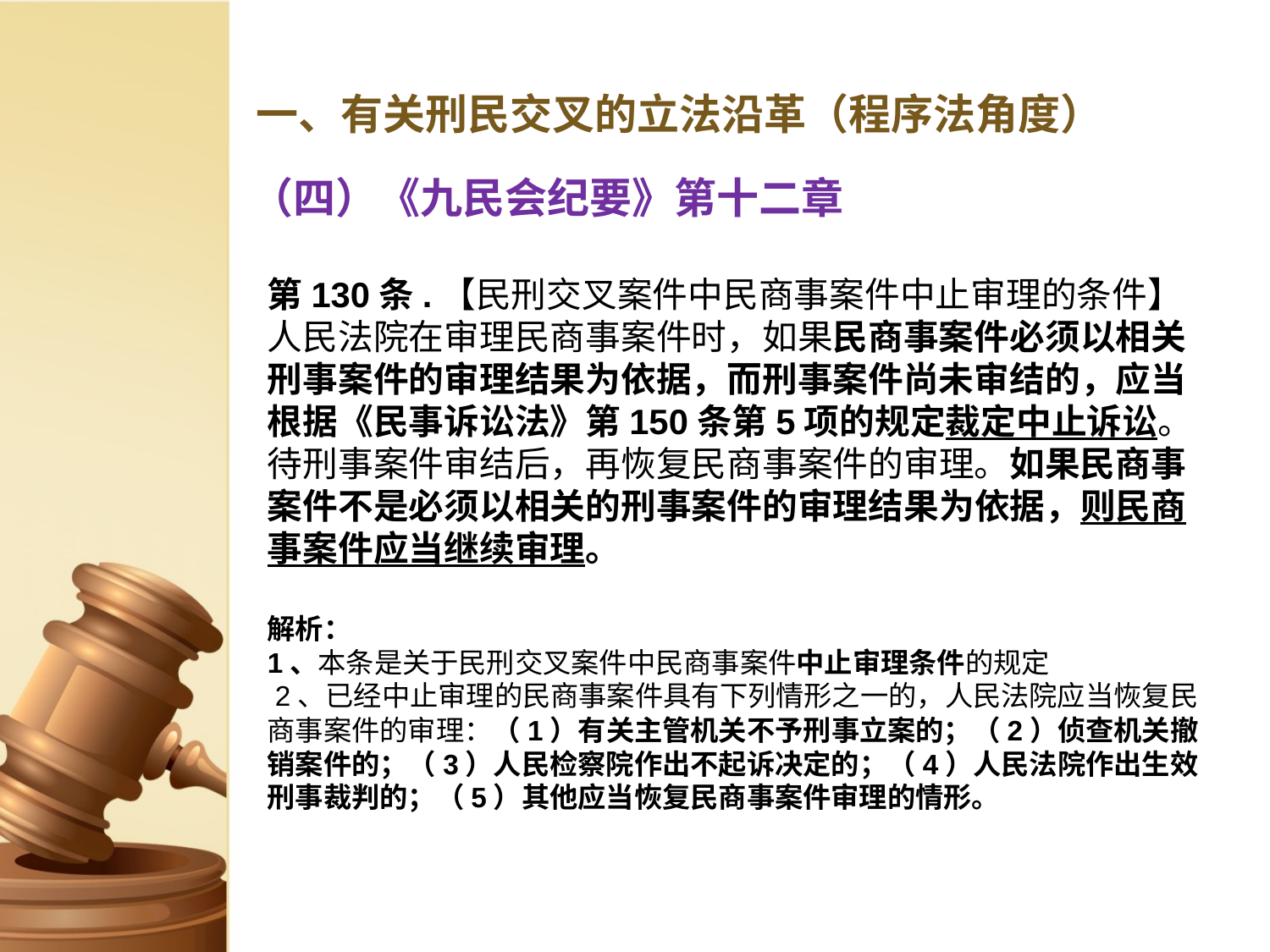

# 一、有关刑民交叉的立法沿革（程序法角度）
（四）《九民会纪要》第十二章
第130条.【民刑交叉案件中民商事案件中止审理的条件】人民法院在审理民商事案件时，如果民商事案件必须以相关刑事案件的审理结果为依据，而刑事案件尚未审结的，应当根据《民事诉讼法》第150条第5项的规定裁定中止诉讼。待刑事案件审结后，再恢复民商事案件的审理。如果民商事案件不是必须以相关的刑事案件的审理结果为依据，则民商事案件应当继续审理。

解析：
1、本条是关于民刑交叉案件中民商事案件中止审理条件的规定
 2、已经中止审理的民商事案件具有下列情形之一的，人民法院应当恢复民商事案件的审理：（1）有关主管机关不予刑事立案的；（2）侦查机关撤销案件的；（3）人民检察院作出不起诉决定的；（4）人民法院作出生效刑事裁判的；（5）其他应当恢复民商事案件审理的情形。